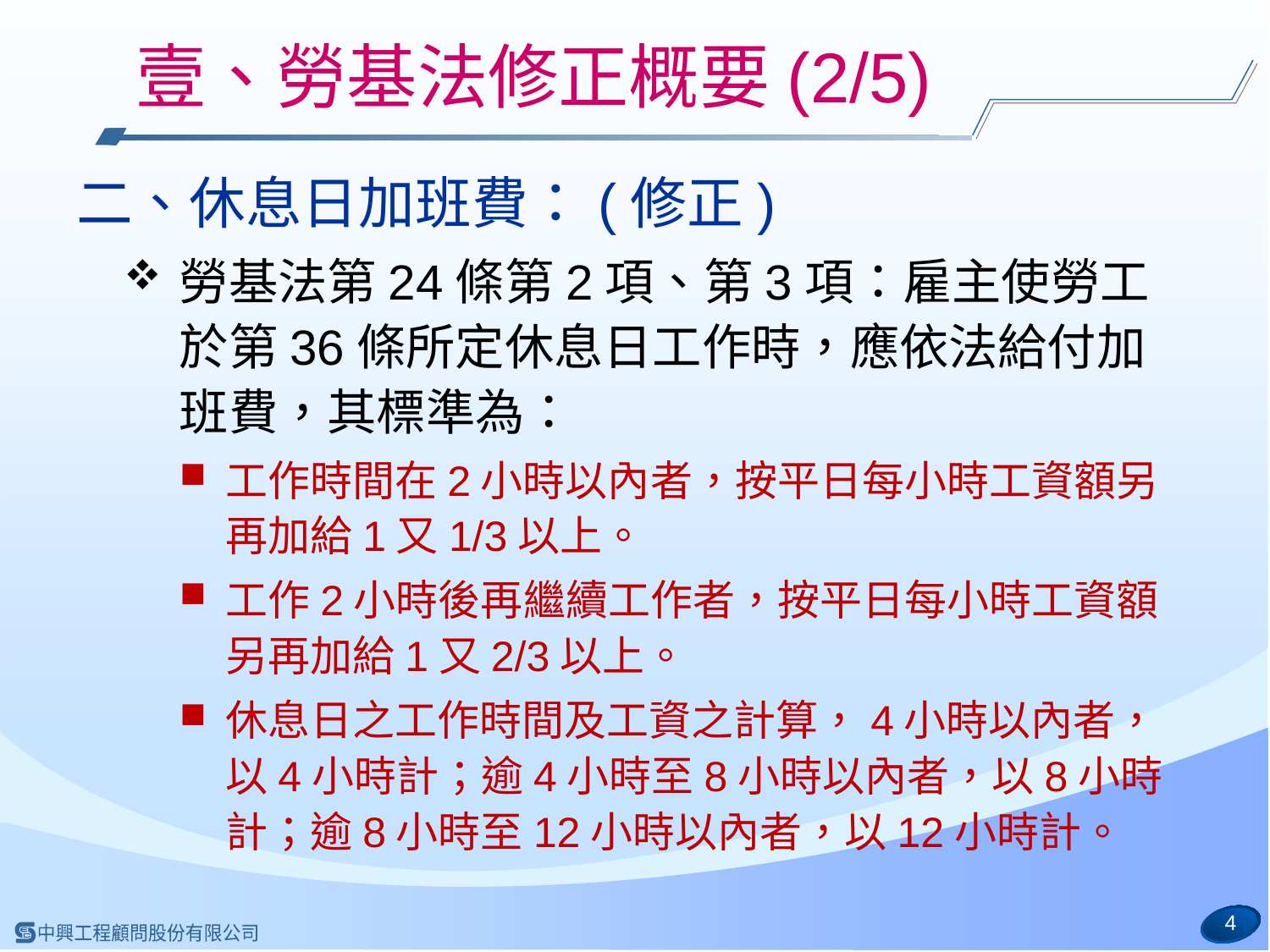

# 壹、勞基法修正概要(2/5)
二、休息日加班費：(修正)
勞基法第24條第2項、第3項：雇主使勞工於第36條所定休息日工作時，應依法給付加班費，其標準為：
工作時間在2小時以內者，按平日每小時工資額另再加給1又1/3以上。
工作2小時後再繼續工作者，按平日每小時工資額另再加給1又2/3以上。
休息日之工作時間及工資之計算，4小時以內者，以4小時計；逾4小時至8小時以內者，以8小時計；逾8小時至12小時以內者，以12小時計。

4